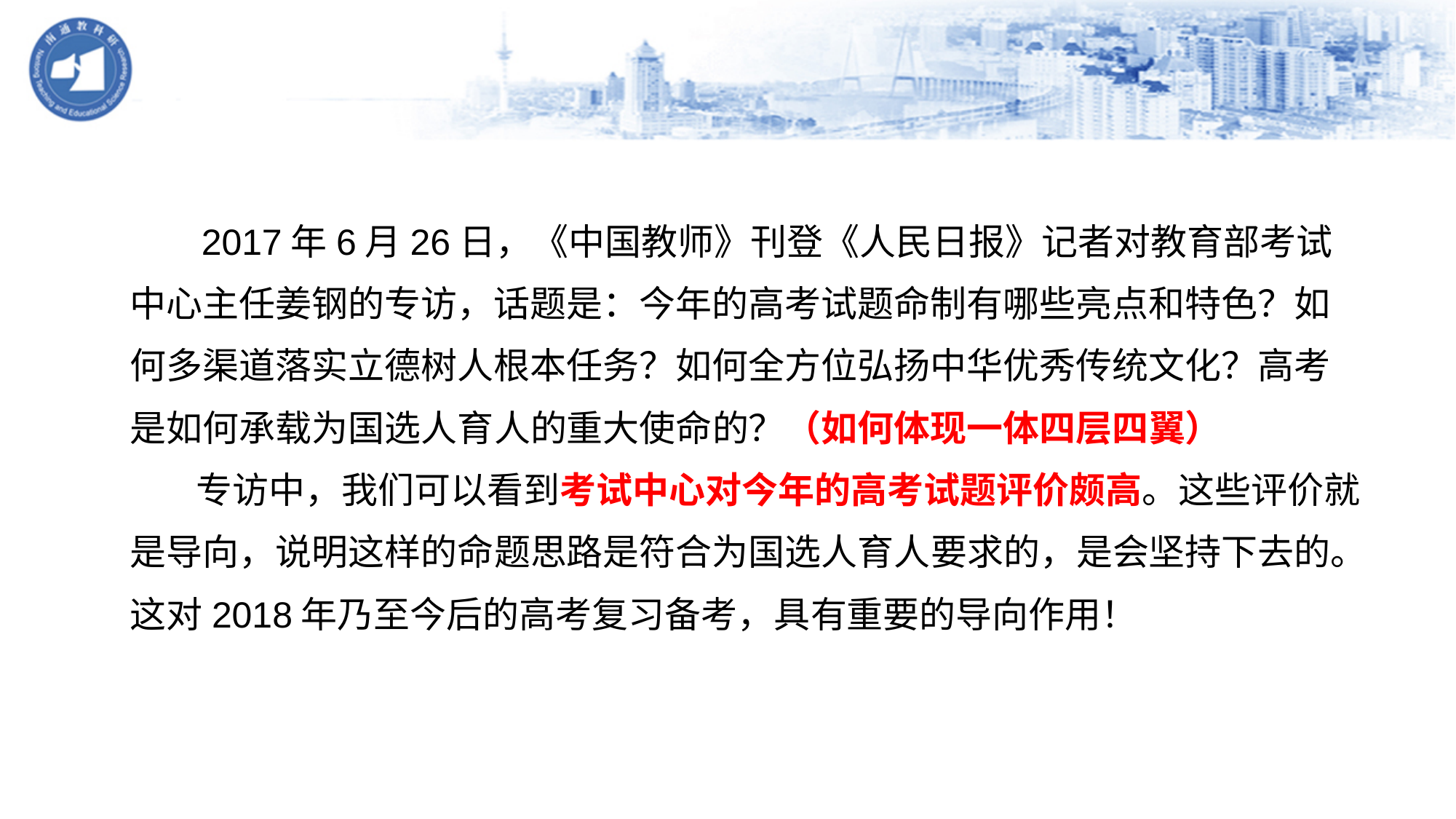

2017年6月26日，《中国教师》刊登《人民日报》记者对教育部考试中心主任姜钢的专访，话题是：今年的高考试题命制有哪些亮点和特色？如何多渠道落实立德树人根本任务？如何全方位弘扬中华优秀传统文化？高考是如何承载为国选人育人的重大使命的？（如何体现一体四层四翼）
       专访中，我们可以看到考试中心对今年的高考试题评价颇高。这些评价就是导向，说明这样的命题思路是符合为国选人育人要求的，是会坚持下去的。这对2018年乃至今后的高考复习备考，具有重要的导向作用！